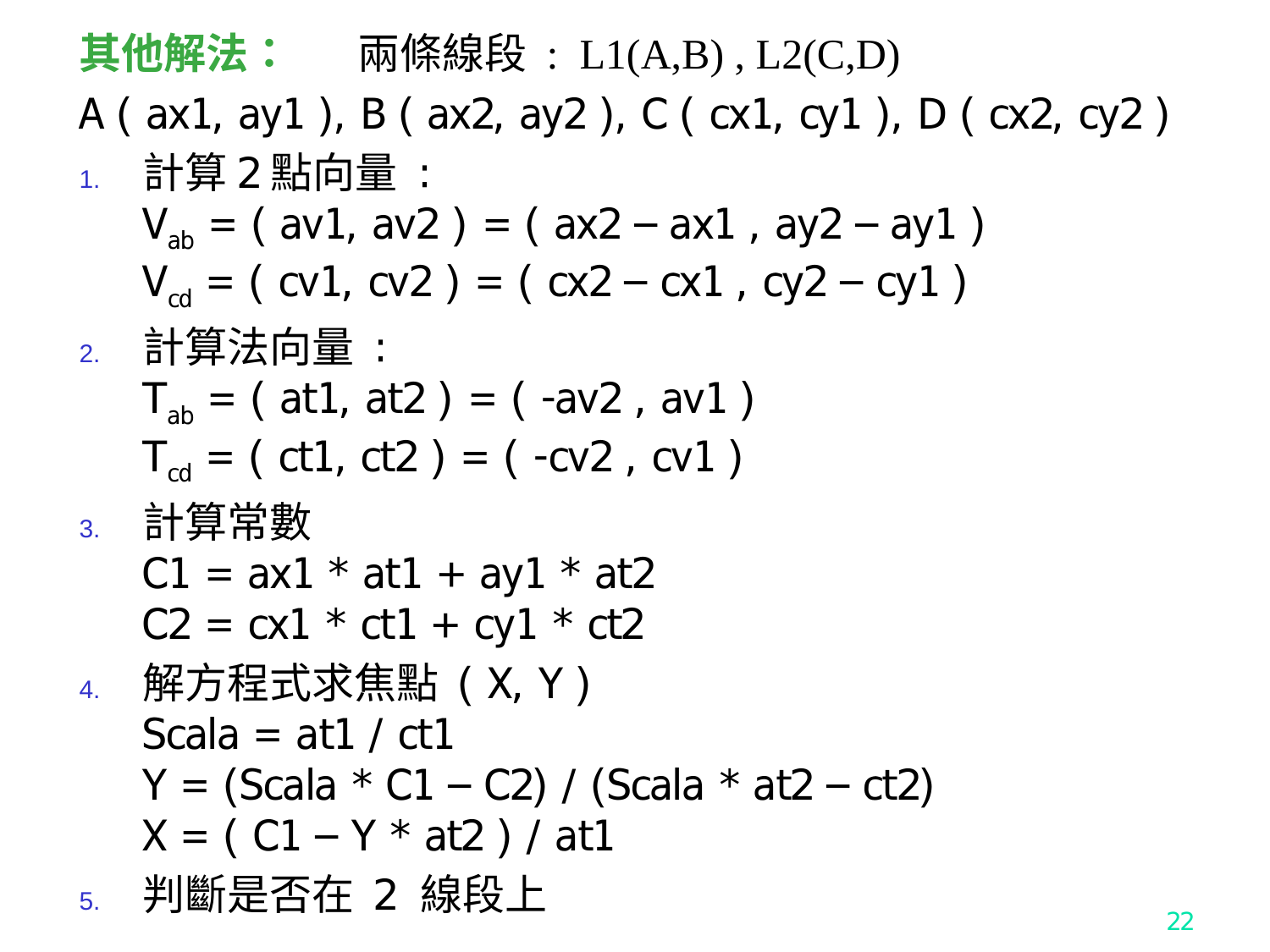

其他解法：       兩條線段 :  L1(A,B) , L2(C,D)
A ( ax1, ay1 ), B ( ax2, ay2 ), C ( cx1, cy1 ), D ( cx2, cy2 )
計算2點向量 :
Vab = ( av1, av2 ) = ( ax2 – ax1 , ay2 – ay1 )
Vcd = ( cv1, cv2 ) = ( cx2 – cx1 , cy2 – cy1 )
計算法向量 :
Tab = ( at1, at2 ) = ( -av2 , av1 )
Tcd = ( ct1, ct2 ) = ( -cv2 , cv1 )
計算常數
C1 = ax1 * at1 + ay1 * at2
C2 = cx1 * ct1 + cy1 * ct2
解方程式求焦點 ( X, Y )
Scala = at1 / ct1
Y = (Scala * C1 – C2) / (Scala * at2 – ct2)
X = ( C1 – Y * at2 ) / at1
判斷是否在 2 線段上
22